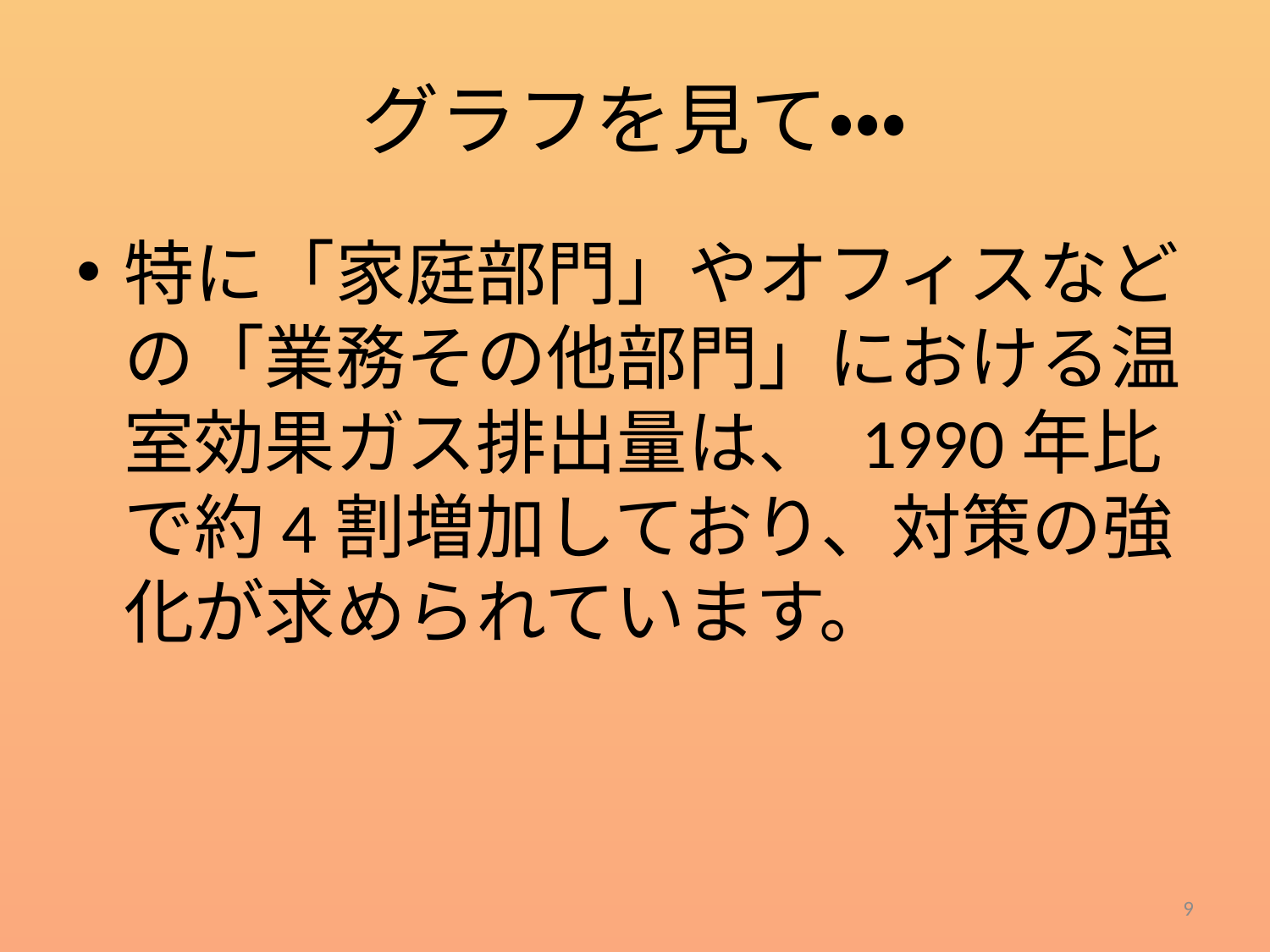

# グラフを見て・・・
特に「家庭部門」やオフィスなどの「業務その他部門」における温室効果ガス排出量は、 1990年比で約4割増加しており、対策の強化が求められています。

9